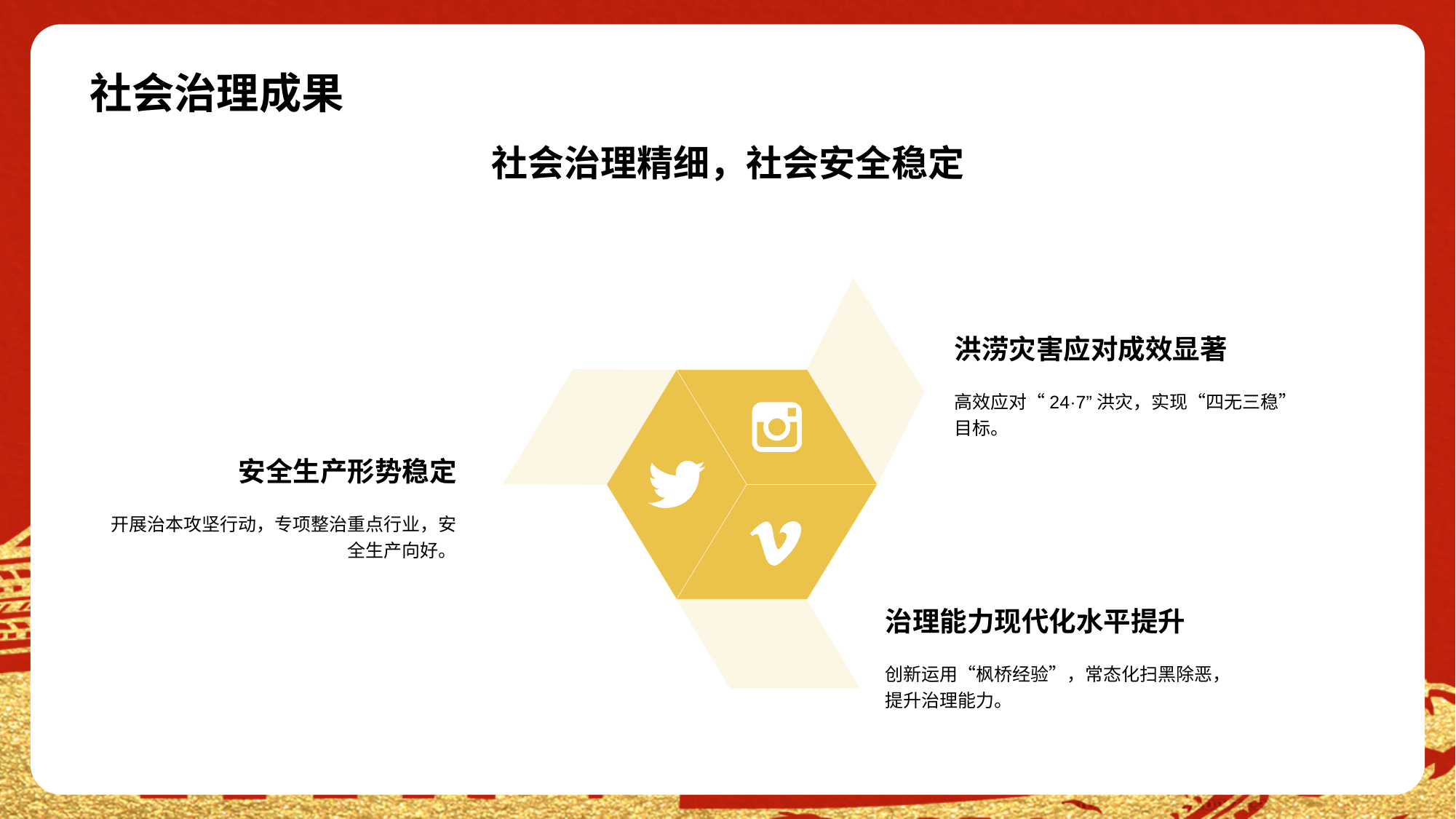

# 社会治理成果
社会治理精细，社会安全稳定
洪涝灾害应对成效显著

高效应对“24·7”洪灾，实现“四无三稳”目标。

安全生产形势稳定

开展治本攻坚行动，专项整治重点行业，安全生产向好。

治理能力现代化水平提升
创新运用“枫桥经验”，常态化扫黑除恶，提升治理能力。